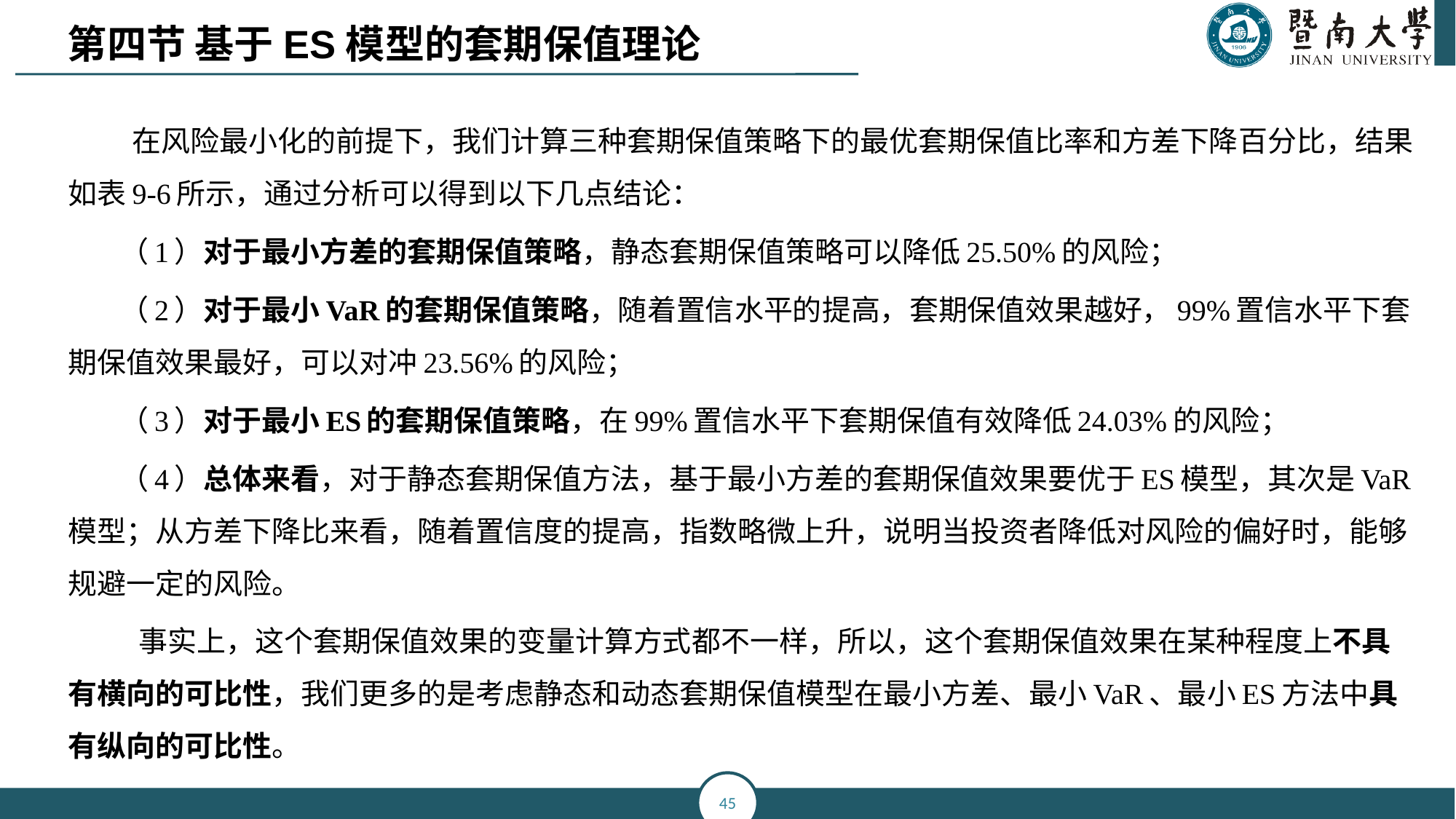

第四节 基于ES模型的套期保值理论
 在风险最小化的前提下，我们计算三种套期保值策略下的最优套期保值比率和方差下降百分比，结果如表9-6所示，通过分析可以得到以下几点结论：
（1）对于最小方差的套期保值策略，静态套期保值策略可以降低25.50%的风险；
（2）对于最小VaR的套期保值策略，随着置信水平的提高，套期保值效果越好，99%置信水平下套期保值效果最好，可以对冲23.56%的风险；
（3）对于最小ES的套期保值策略，在99%置信水平下套期保值有效降低24.03%的风险；
（4）总体来看，对于静态套期保值方法，基于最小方差的套期保值效果要优于ES模型，其次是VaR模型；从方差下降比来看，随着置信度的提高，指数略微上升，说明当投资者降低对风险的偏好时，能够规避一定的风险。
  事实上，这个套期保值效果的变量计算方式都不一样，所以，这个套期保值效果在某种程度上不具有横向的可比性，我们更多的是考虑静态和动态套期保值模型在最小方差、最小VaR、最小ES方法中具有纵向的可比性。